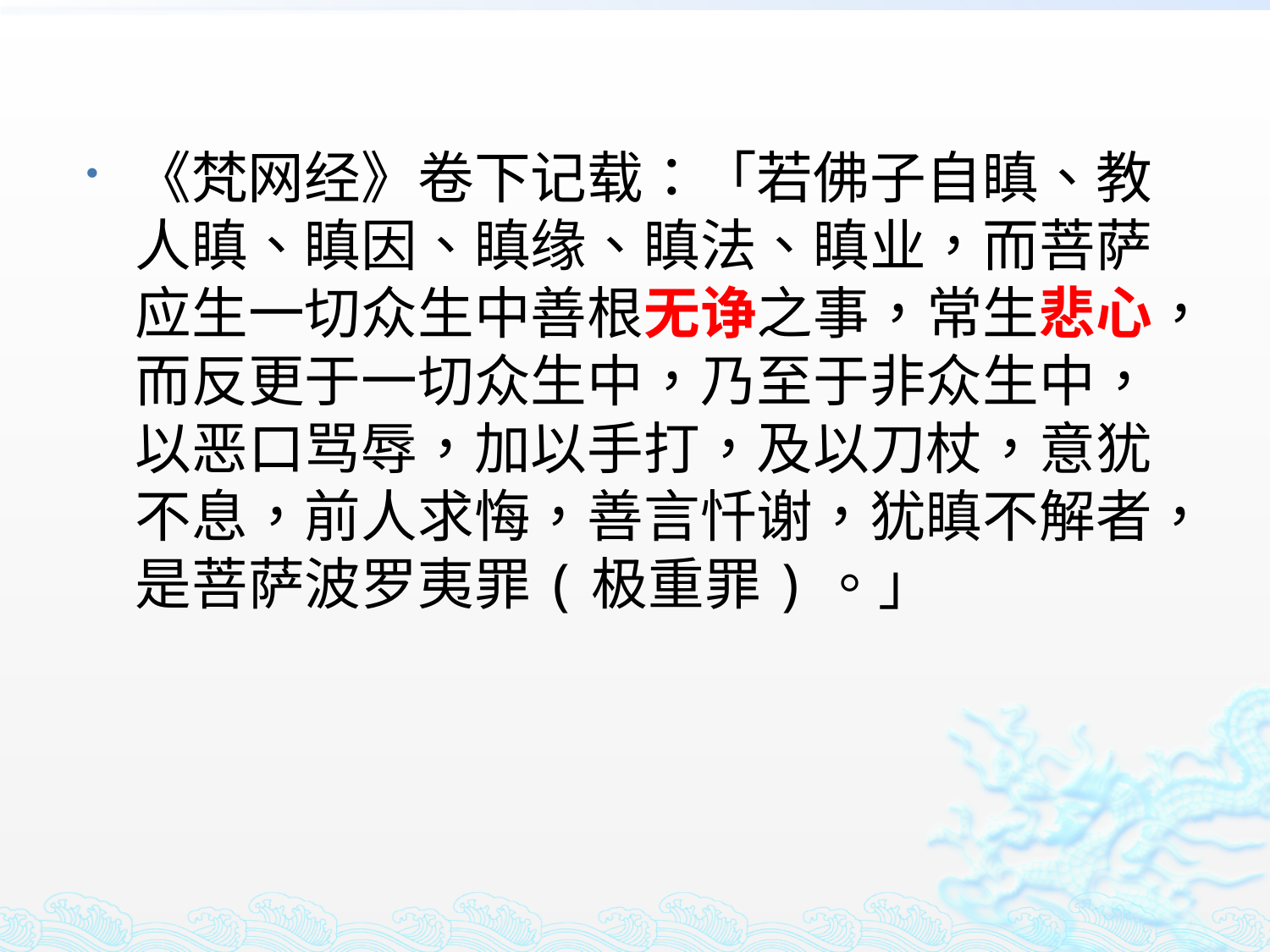

《梵网经》卷下记载：「若佛子自瞋、教人瞋、瞋因、瞋缘、瞋法、瞋业，而菩萨应生一切众生中善根无诤之事，常生悲心，而反更于一切众生中，乃至于非众生中，以恶口骂辱，加以手打，及以刀杖，意犹不息，前人求悔，善言忏谢，犹瞋不解者，是菩萨波罗夷罪(极重罪)。」